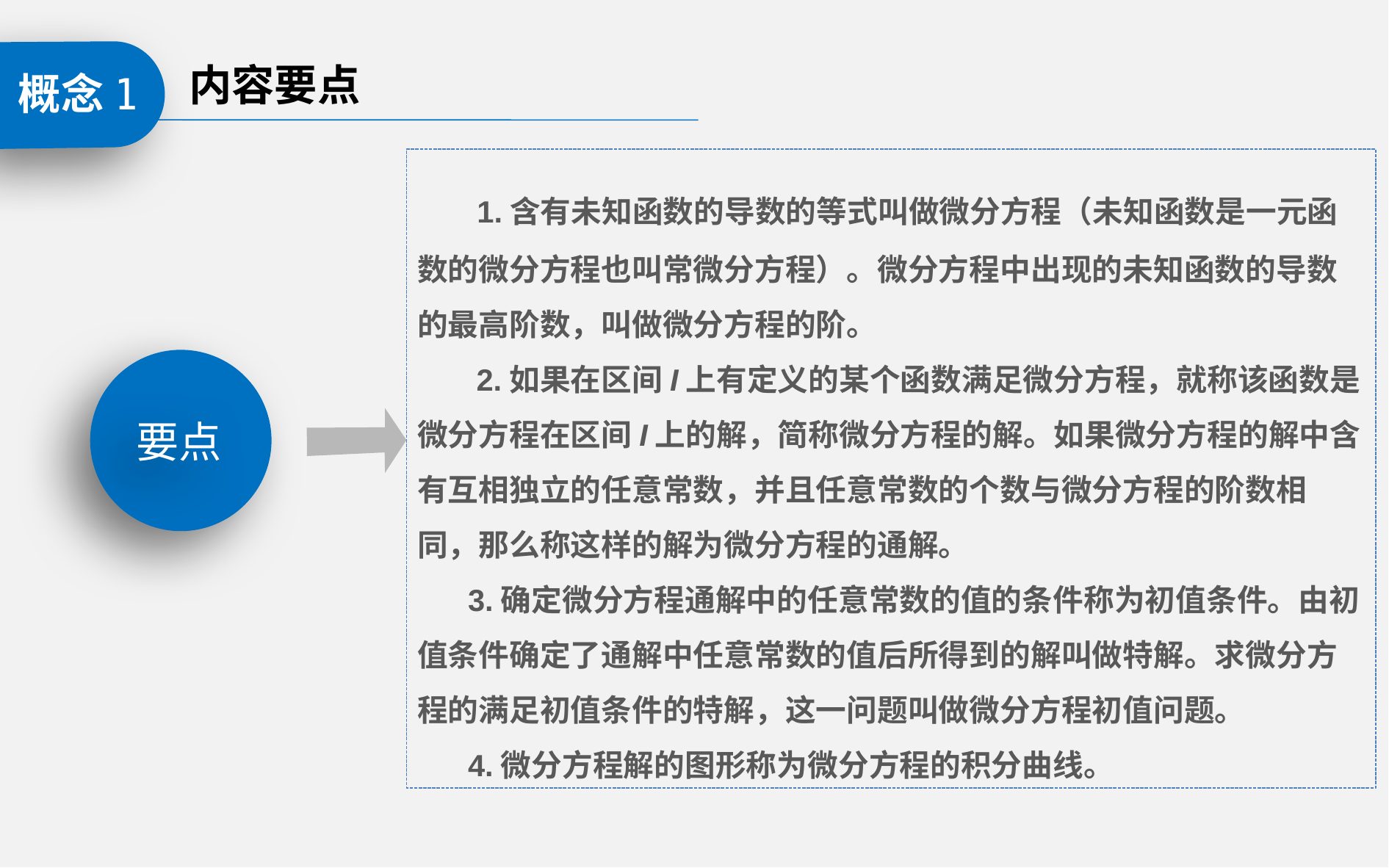

内容要点
概念1

     1.含有未知函数的导数的等式叫做微分方程（未知函数是一元函数的微分方程也叫常微分方程）。微分方程中出现的未知函数的导数的最高阶数，叫做微分方程的阶。
       2.如果在区间I上有定义的某个函数满足微分方程，就称该函数是微分方程在区间I上的解，简称微分方程的解。如果微分方程的解中含有互相独立的任意常数，并且任意常数的个数与微分方程的阶数相同，那么称这样的解为微分方程的通解。
      3.确定微分方程通解中的任意常数的值的条件称为初值条件。由初值条件确定了通解中任意常数的值后所得到的解叫做特解。求微分方程的满足初值条件的特解，这一问题叫做微分方程初值问题。
      4.微分方程解的图形称为微分方程的积分曲线。

要点